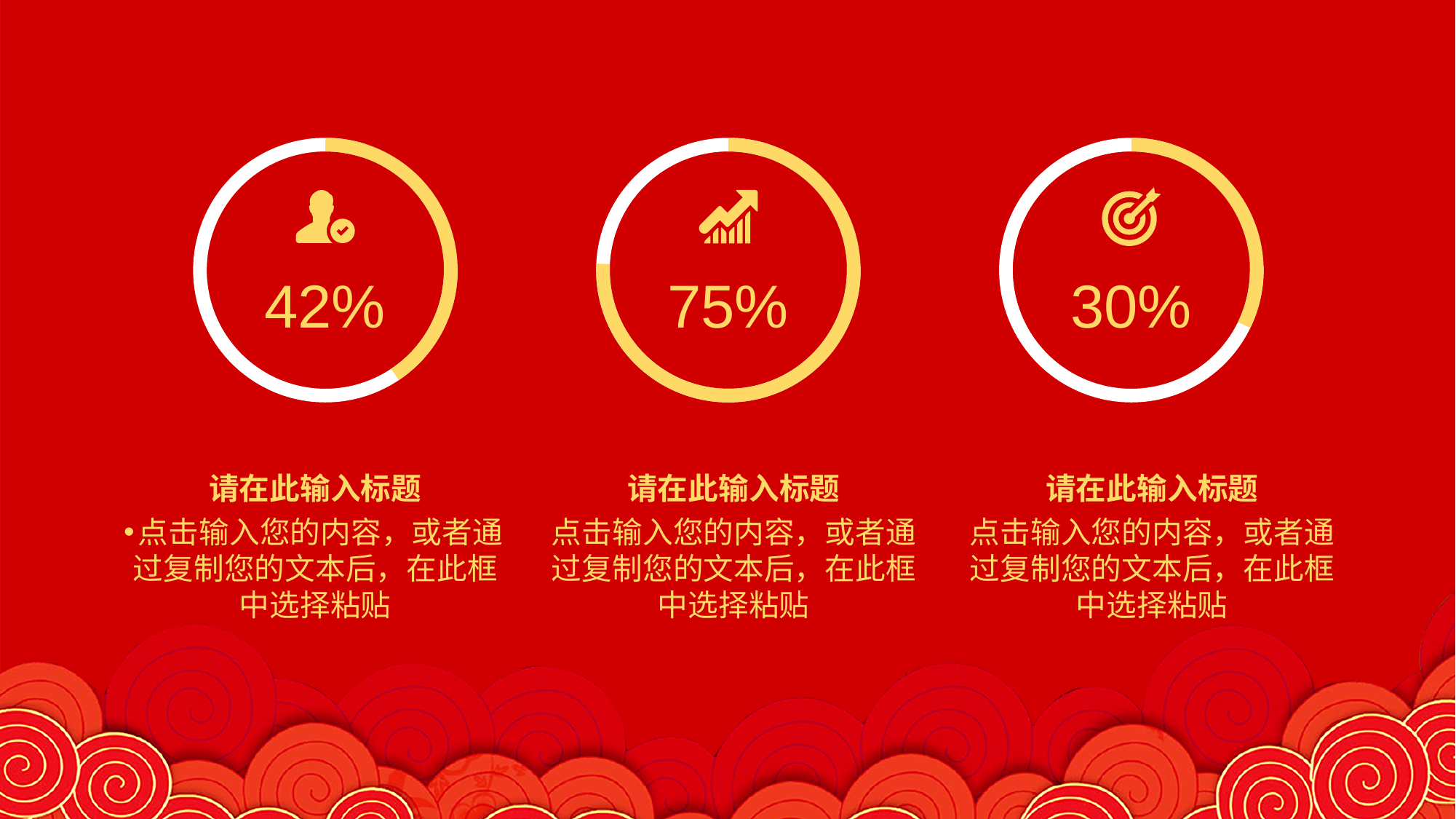

42%
75%
30%
请在此输入标题
请在此输入标题
请在此输入标题
点击输入您的内容，或者通过复制您的文本后，在此框中选择粘贴
点击输入您的内容，或者通过复制您的文本后，在此框中选择粘贴
点击输入您的内容，或者通过复制您的文本后，在此框中选择粘贴